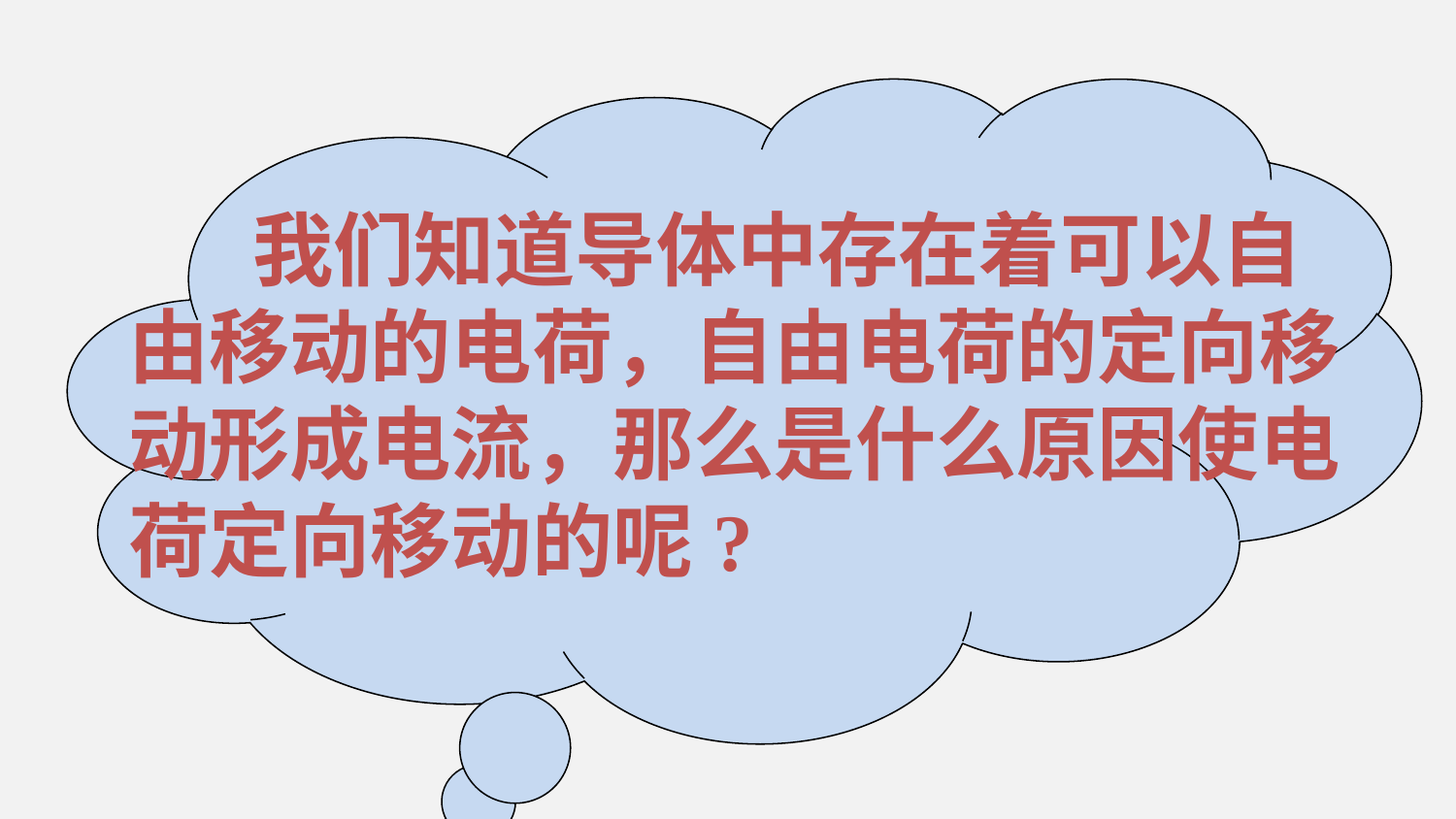

我们知道导体中存在着可以自由移动的电荷，自由电荷的定向移动形成电流，那么是什么原因使电荷定向移动的呢?